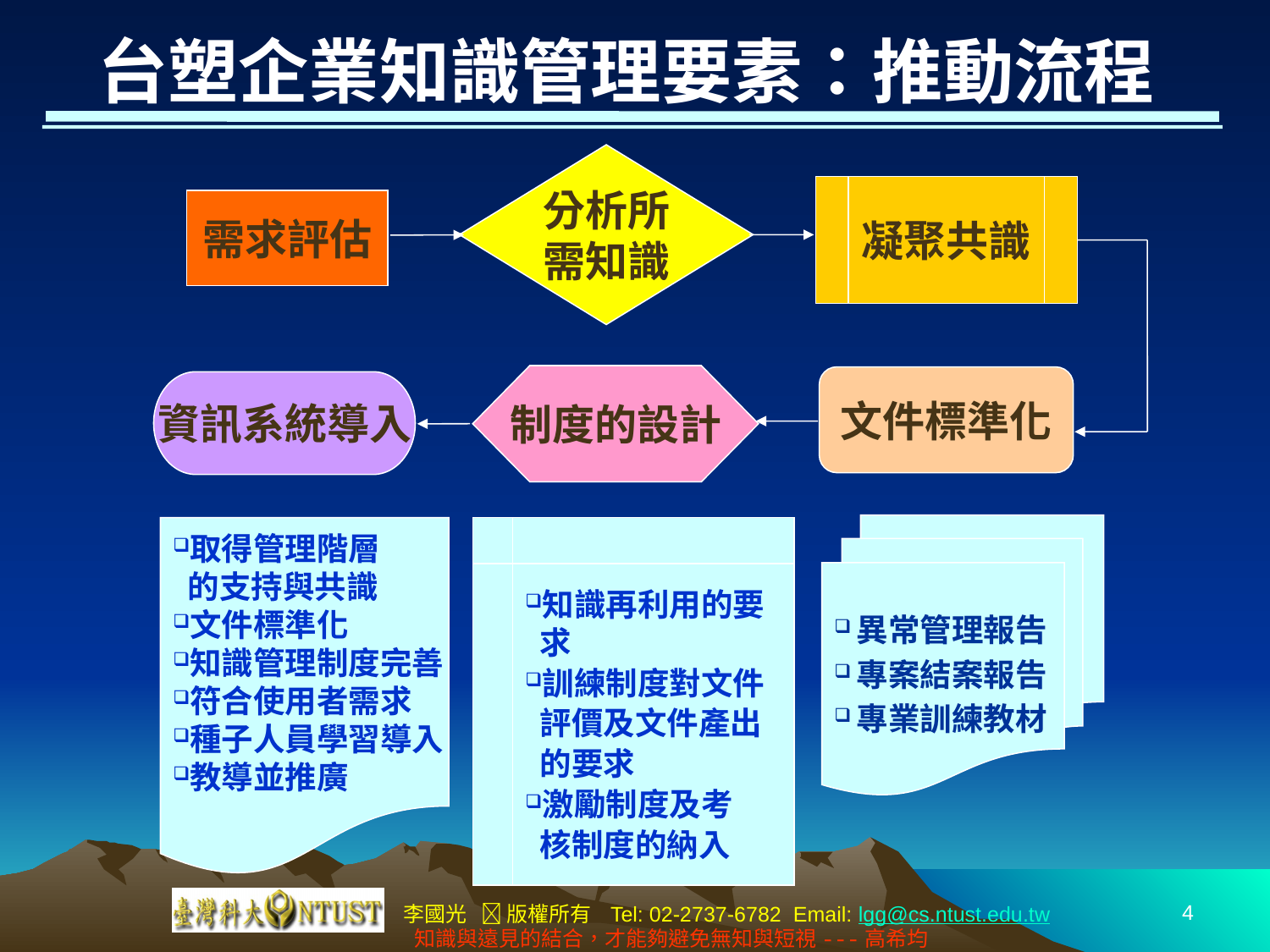

台塑企業知識管理要素：推動流程

分析所
需知識
凝聚共識
需求評估

制度的設計
文件標準化
資訊系統導入

異常管理報告
專案結案報告
專業訓練教材
取得管理階層
 的支持與共識
文件標準化
知識管理制度完善
符合使用者需求
種子人員學習導入
教導並推廣
知識再利用的要
 求
訓練制度對文件
 評價及文件產出
 的要求
激勵制度及考
 核制度的納入
4